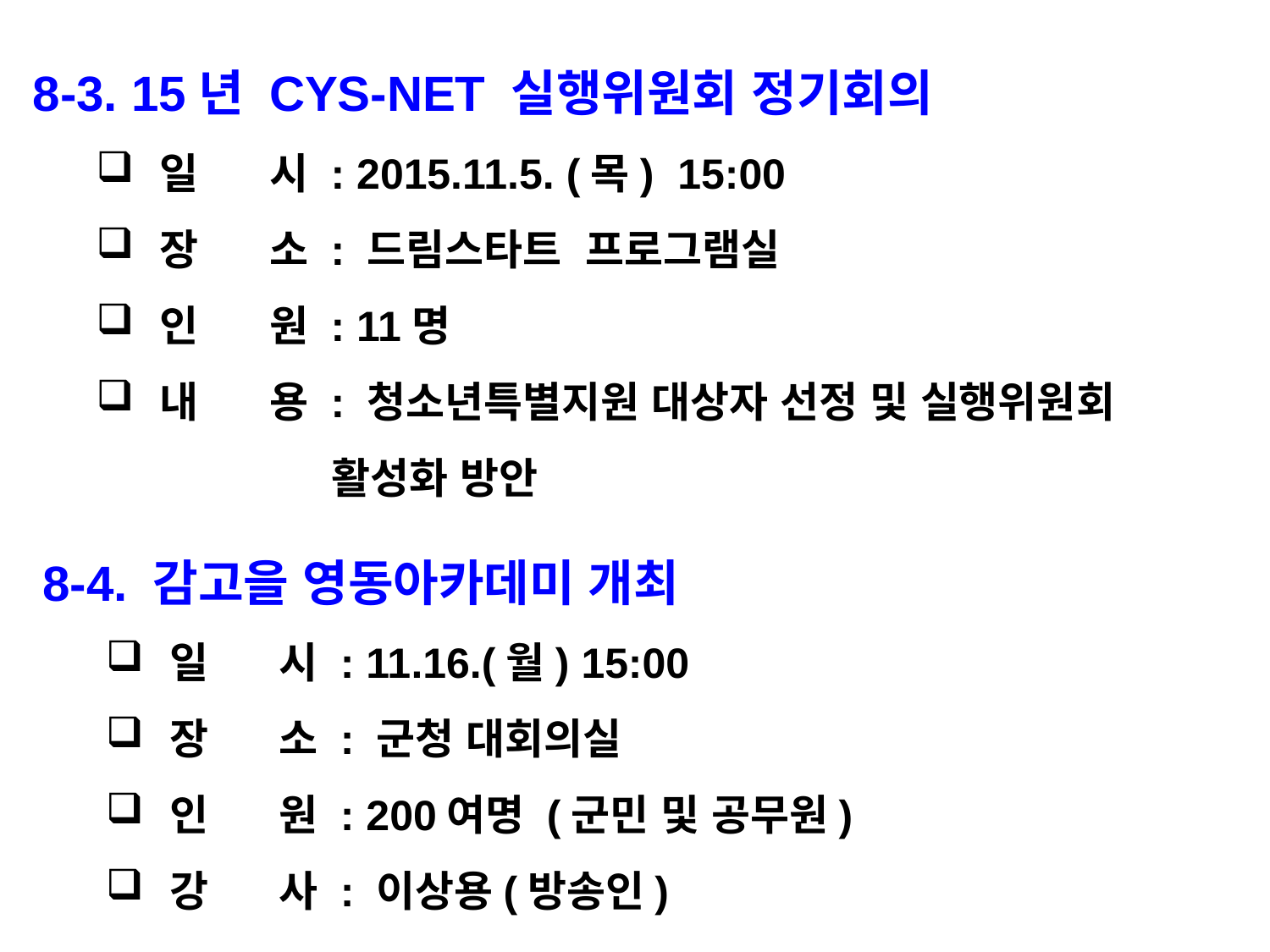

8-3. 15년 CYS-NET 실행위원회 정기회의
일      시 : 2015.11.5. (목)  15:00
장      소 : 드림스타트  프로그램실
인      원 : 11명
내      용 : 청소년특별지원 대상자 선정 및 실행위원회
                   활성화 방안

8-4. 감고을 영동아카데미 개최
일      시 : 11.16.(월) 15:00
장      소 : 군청 대회의실
인      원 : 200여명 (군민 및 공무원)
강      사 : 이상용(방송인)